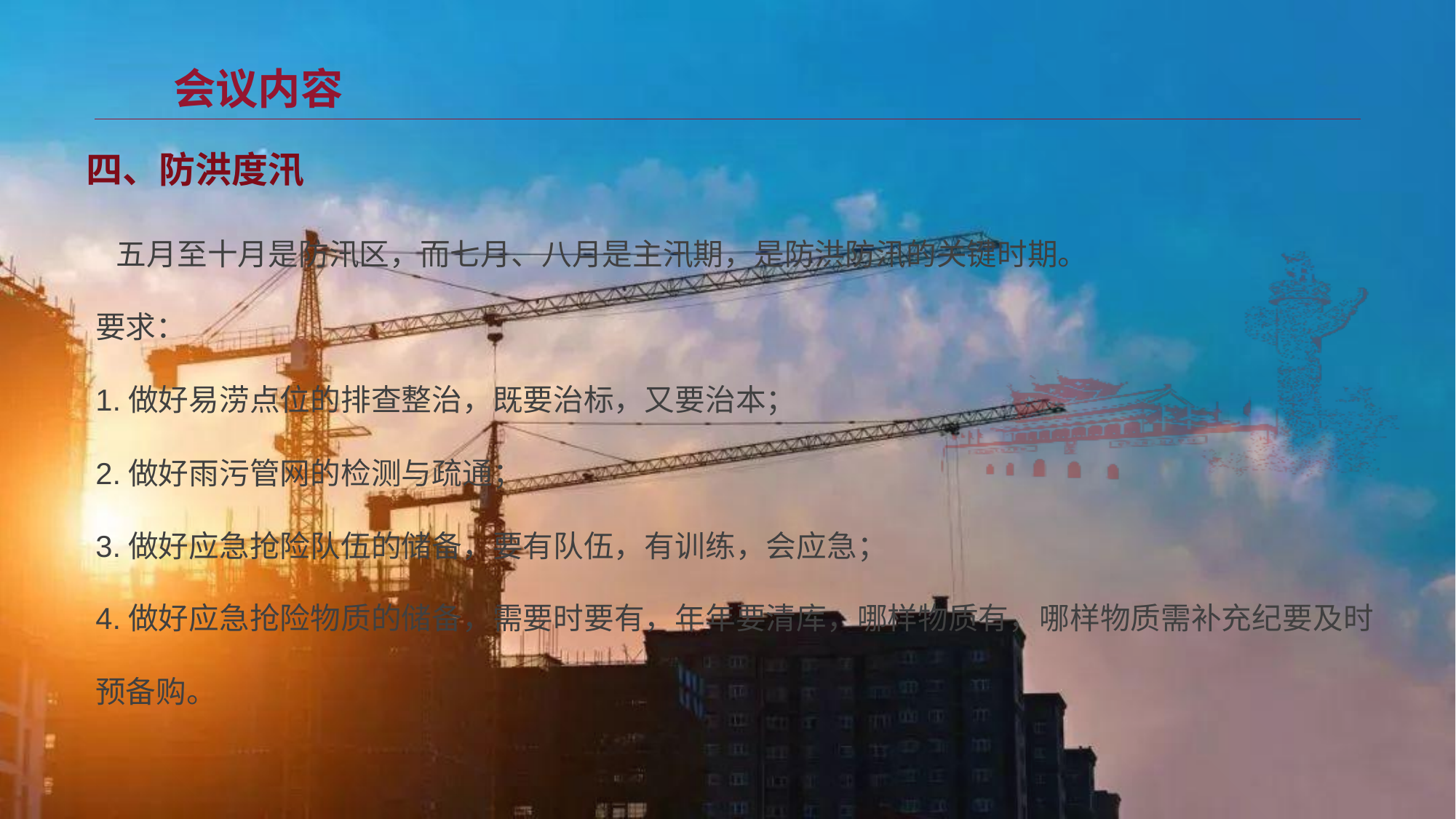

会议内容
四、防洪度汛
  五月至十月是防汛区，而七月、八月是主汛期，是防洪防汛的关键时期。
要求：
1.做好易涝点位的排查整治，既要治标，又要治本；
2.做好雨污管网的检测与疏通；
3.做好应急抢险队伍的储备，要有队伍，有训练，会应急；
4.做好应急抢险物质的储备，需要时要有，年年要清库，哪样物质有，哪样物质需补充纪要及时预备购。